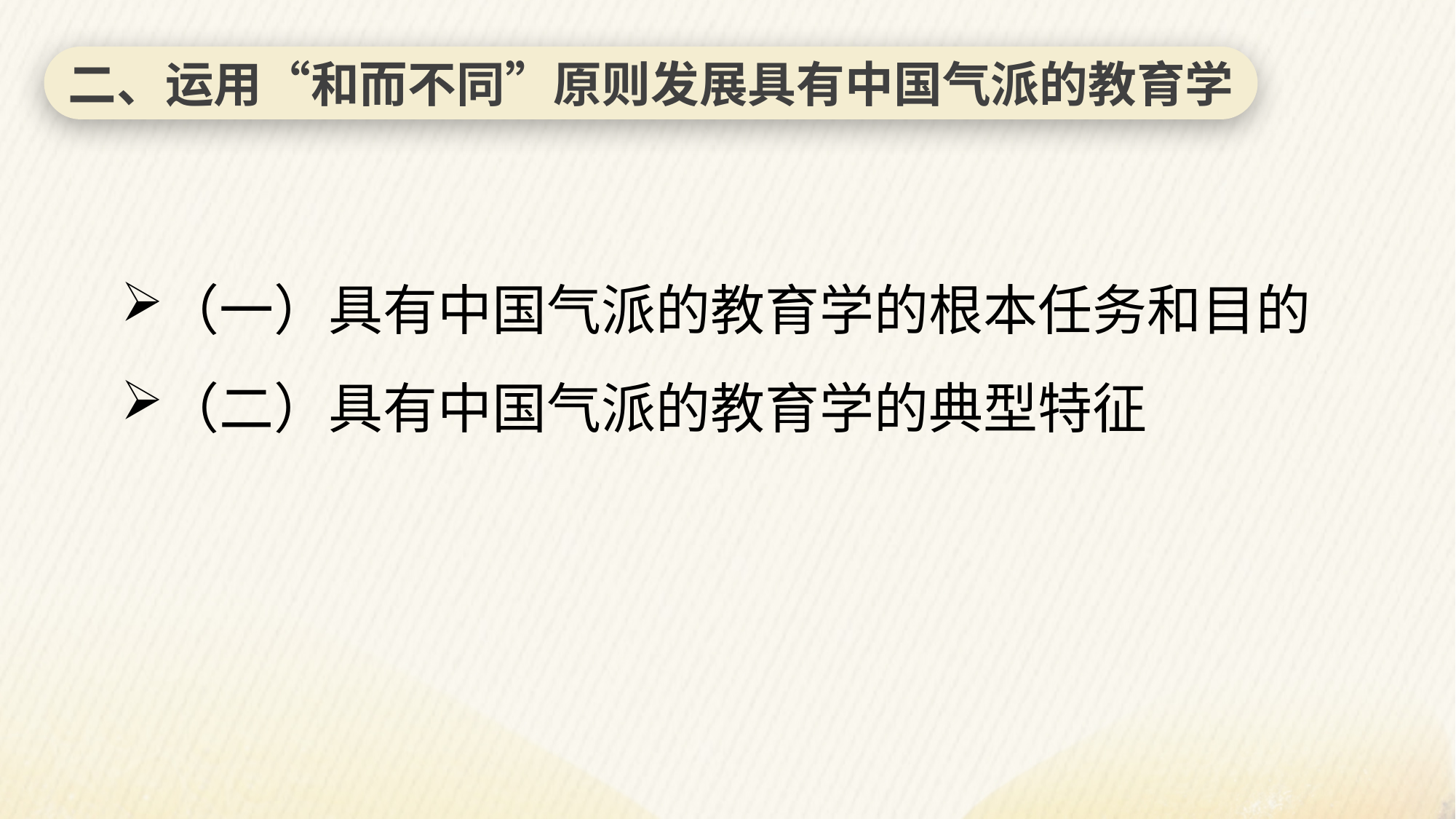

二、运用“和而不同”原则发展具有中国气派的教育学
（一）具有中国气派的教育学的根本任务和目的
（二）具有中国气派的教育学的典型特征